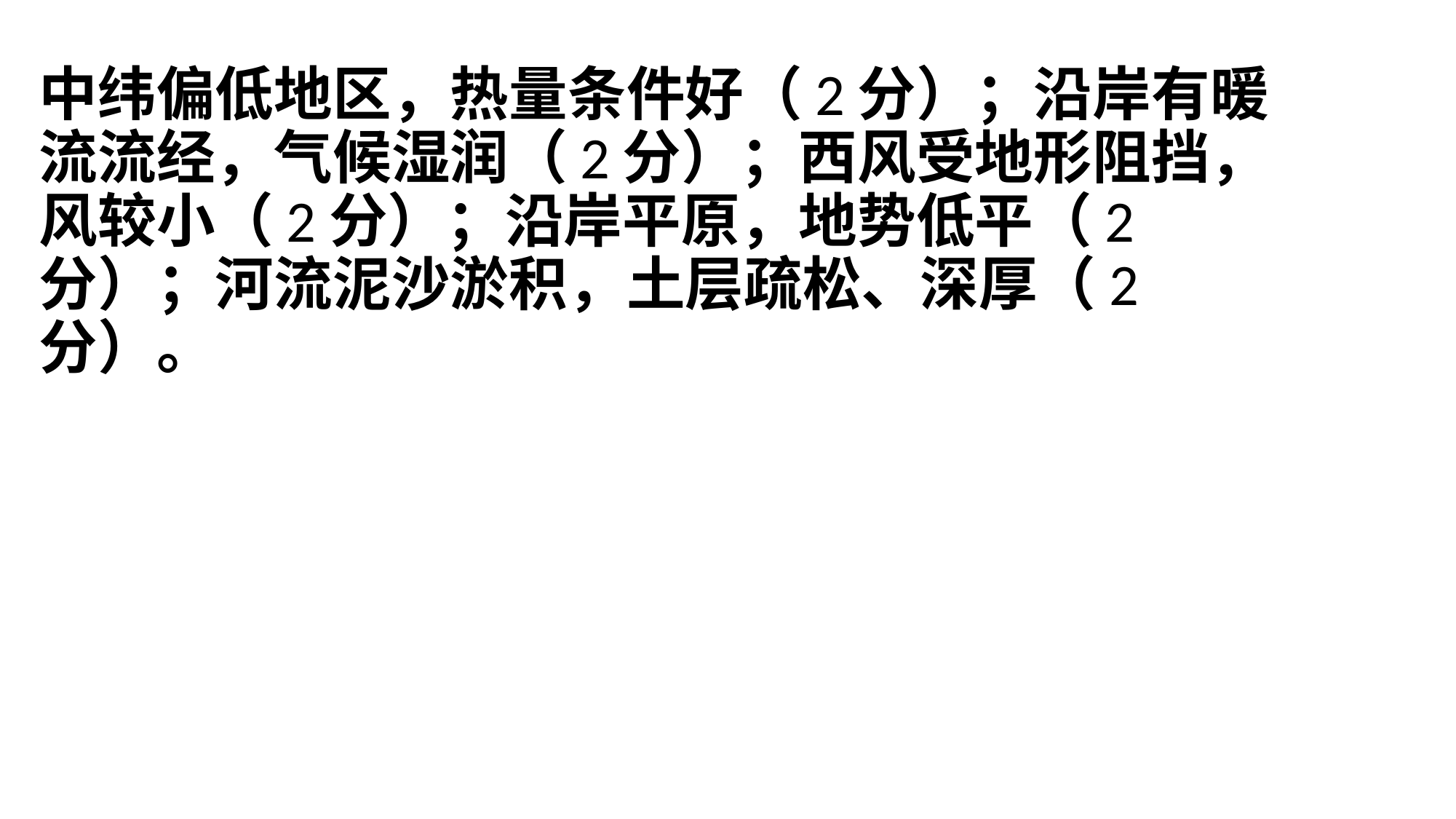

# 中纬偏低地区，热量条件好（2分）；沿岸有暖流流经，气候湿润（2分）；西风受地形阻挡，风较小（2分）；沿岸平原，地势低平（2分）；河流泥沙淤积，土层疏松、深厚（2分）。